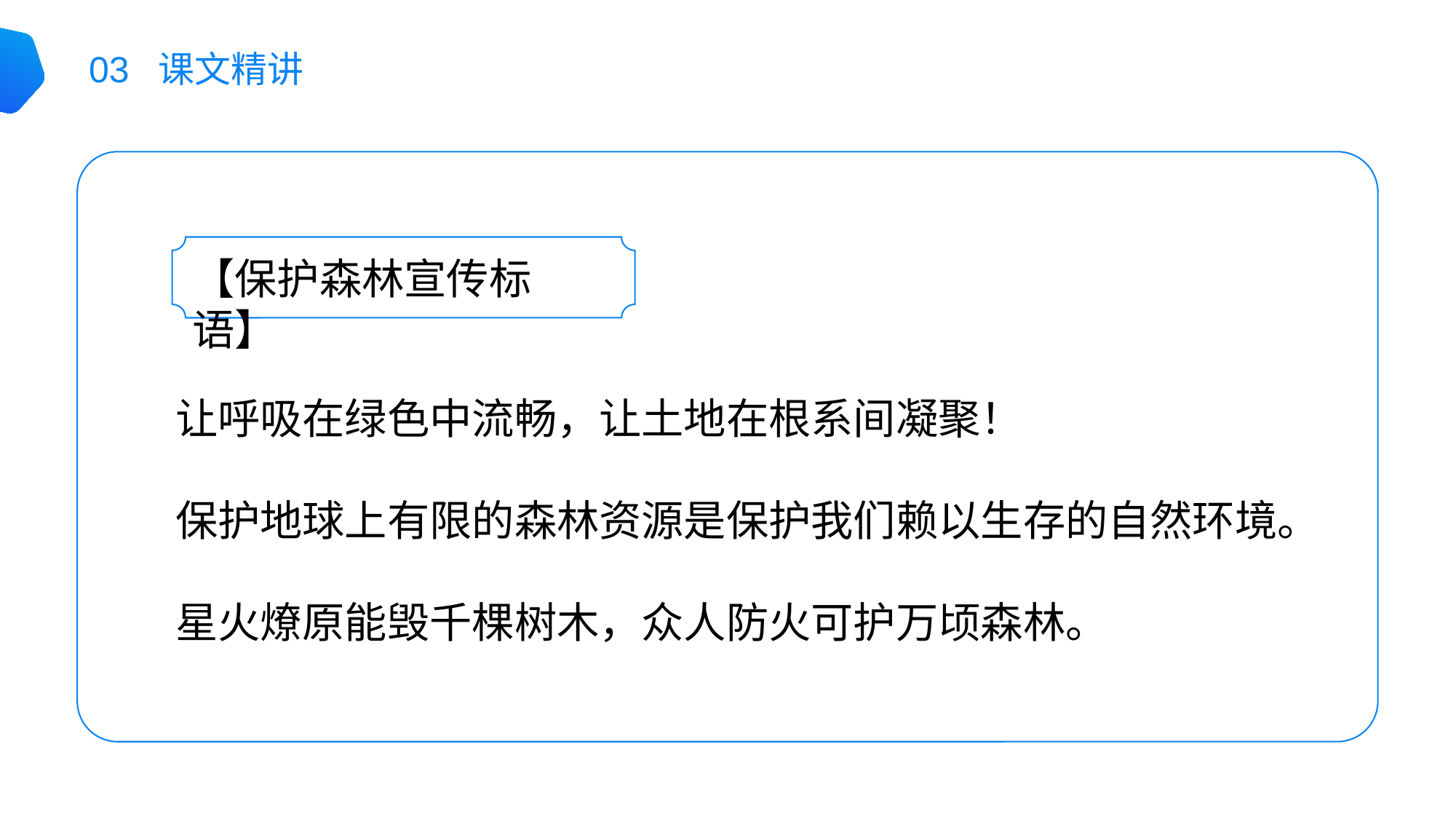

03  课文精讲
【保护森林宣传标语】
让呼吸在绿色中流畅，让土地在根系间凝聚！
保护地球上有限的森林资源是保护我们赖以生存的自然环境。
星火燎原能毁千棵树木，众人防火可护万顷森林。